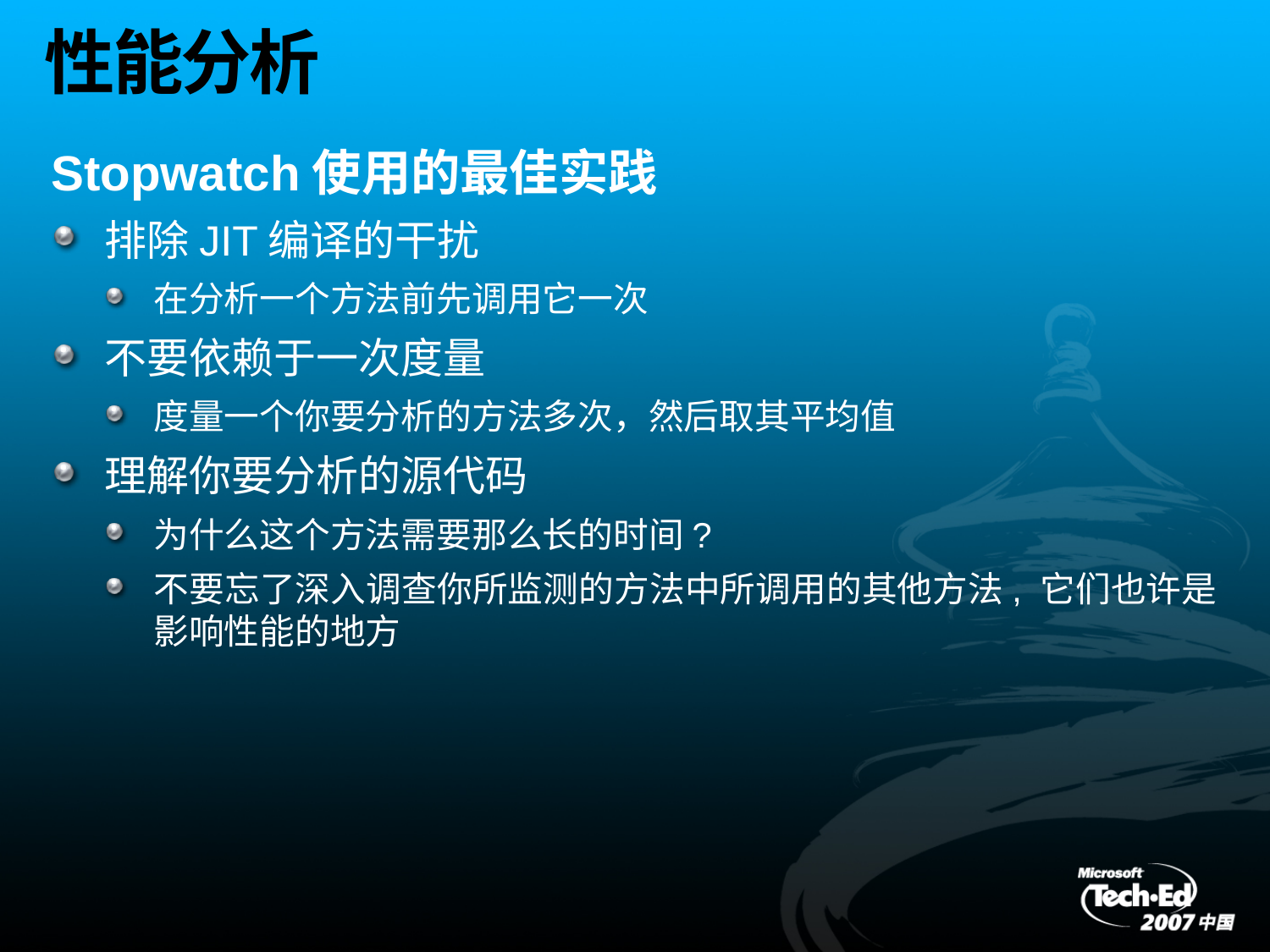

# 性能分析
Stopwatch使用的最佳实践
排除JIT编译的干扰
在分析一个方法前先调用它一次
不要依赖于一次度量
度量一个你要分析的方法多次，然后取其平均值
理解你要分析的源代码
为什么这个方法需要那么长的时间?
不要忘了深入调查你所监测的方法中所调用的其他方法, 它们也许是影响性能的地方